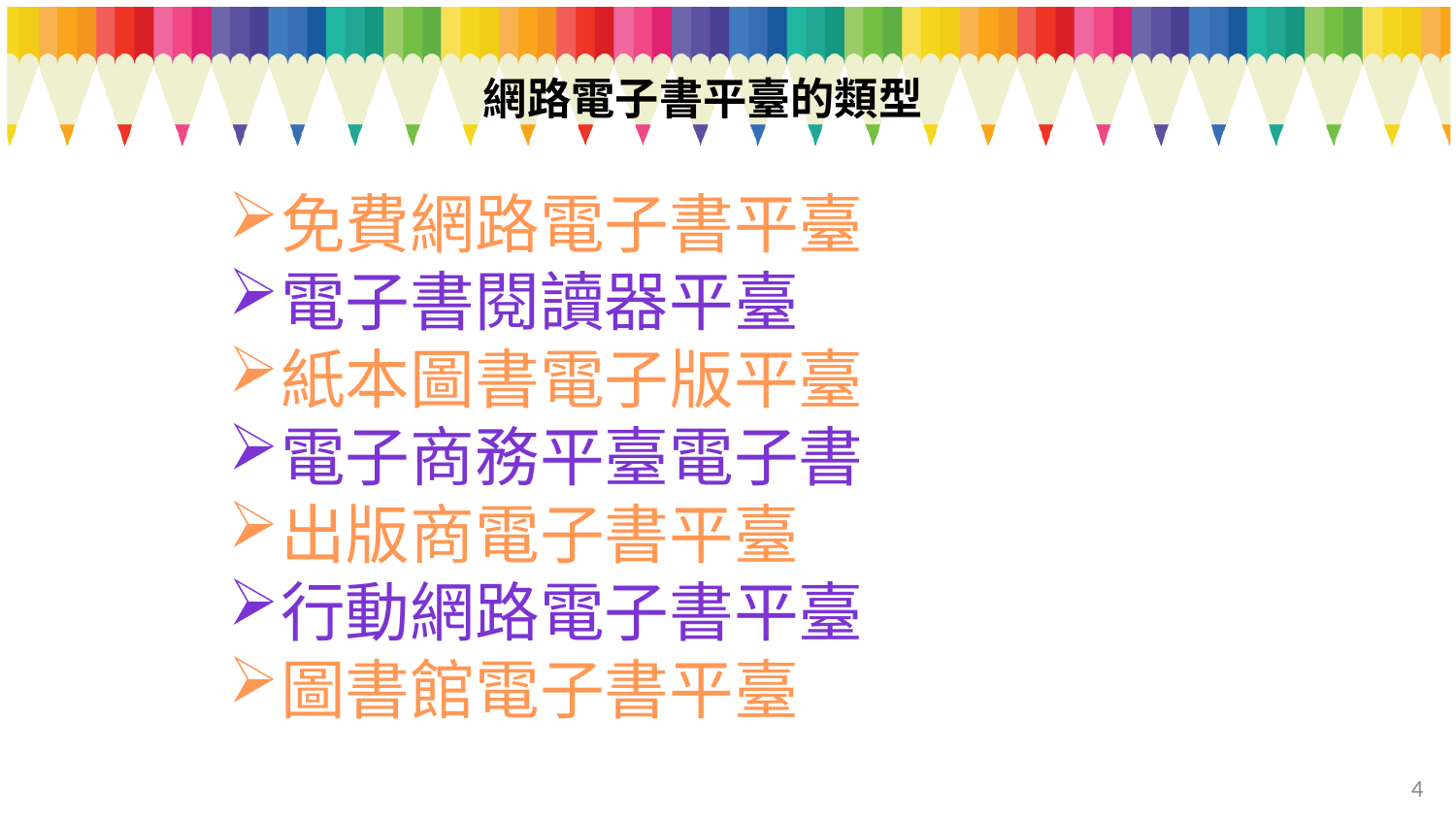

# 網路電子書平臺的類型
免費網路電子書平臺
電子書閱讀器平臺
紙本圖書電子版平臺
電子商務平臺電子書
出版商電子書平臺
行動網路電子書平臺
圖書館電子書平臺
4